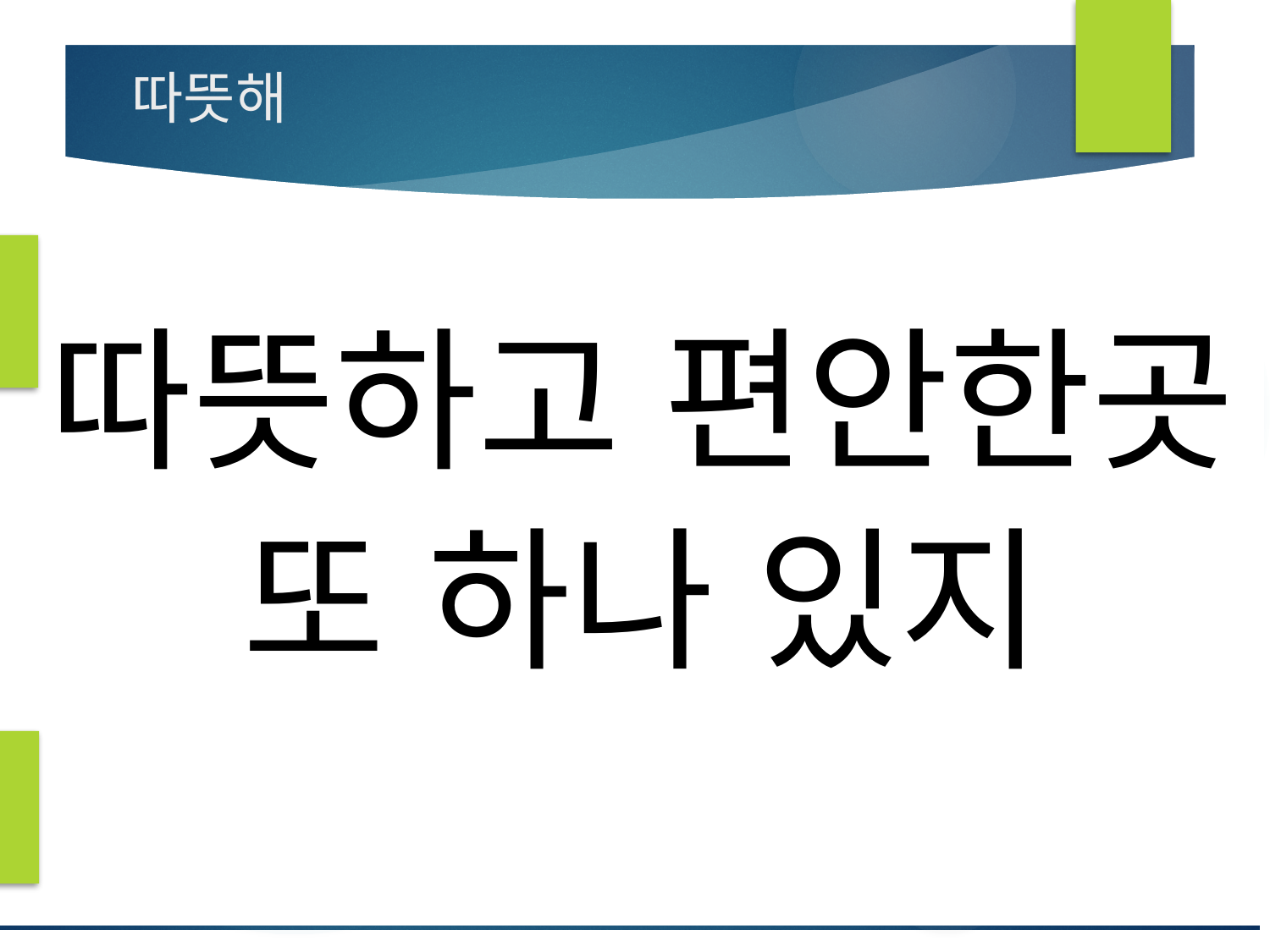

# 따뜻해
따뜻하고 편안한곳
또 하나 있지